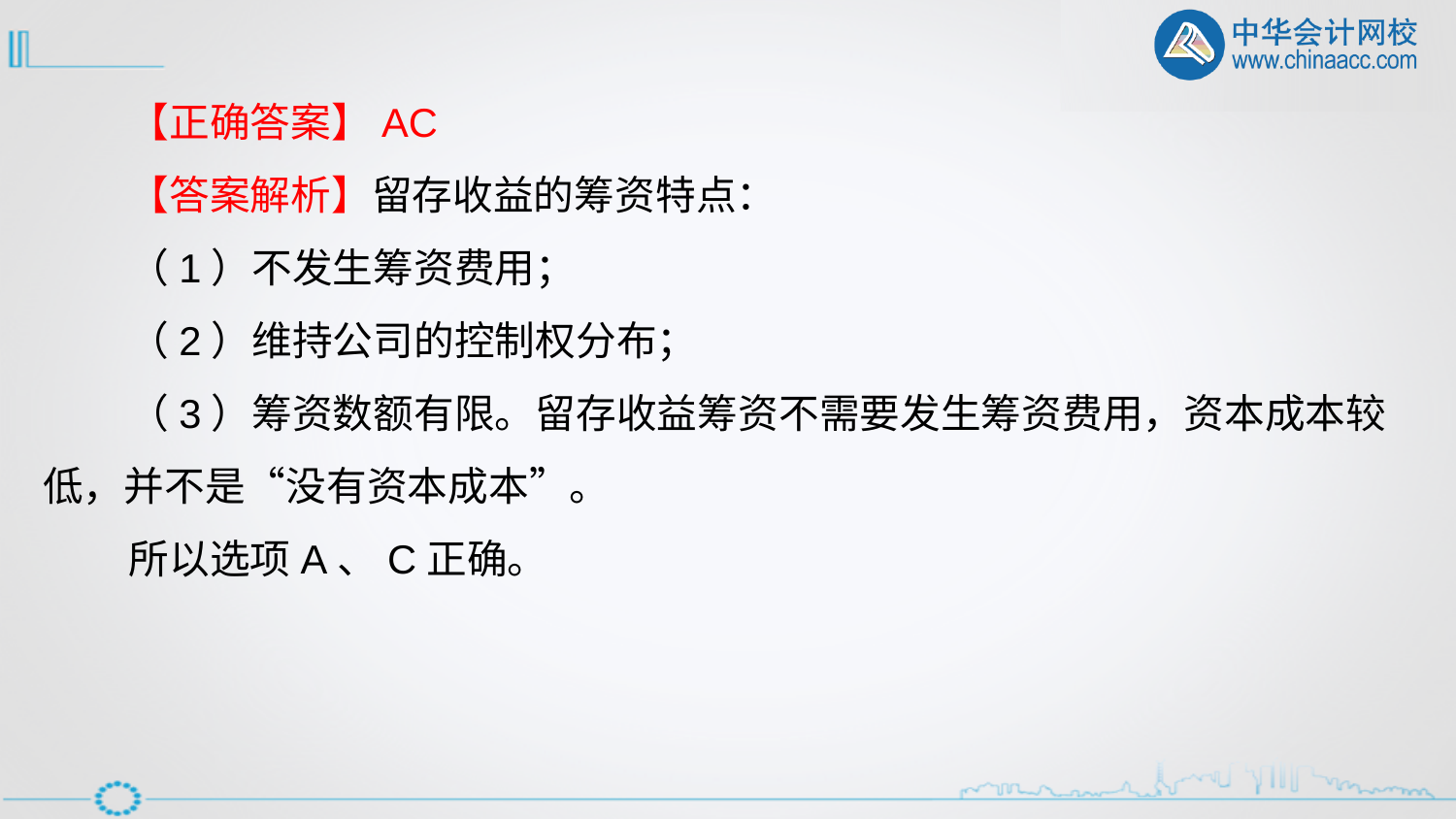

【正确答案】AC
【答案解析】留存收益的筹资特点：
（1）不发生筹资费用；
（2）维持公司的控制权分布；
（3）筹资数额有限。留存收益筹资不需要发生筹资费用，资本成本较低，并不是“没有资本成本”。
所以选项A、C正确。